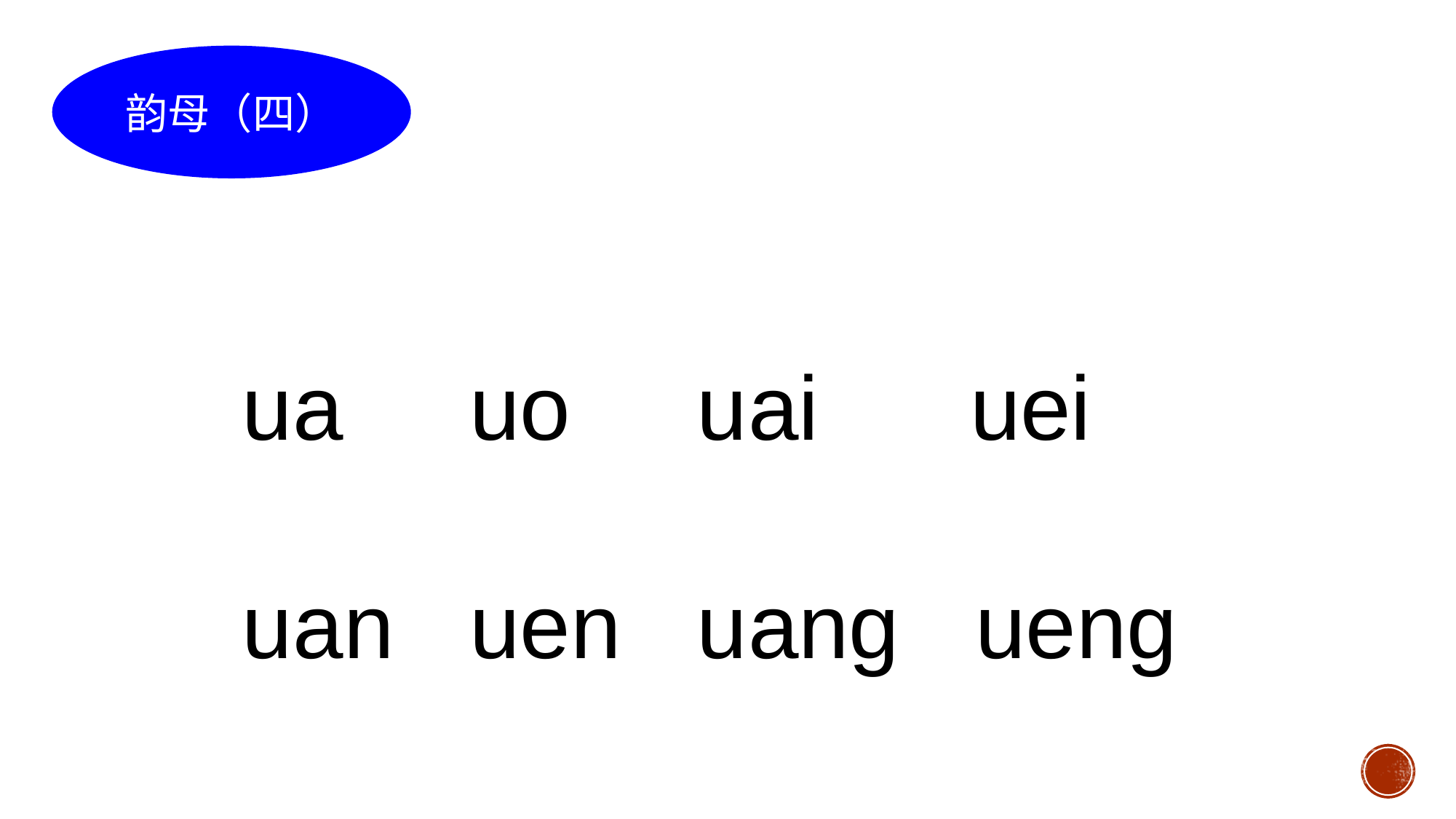

韵母（四）
ua     uo     uai      uei
uan   uen   uang   ueng